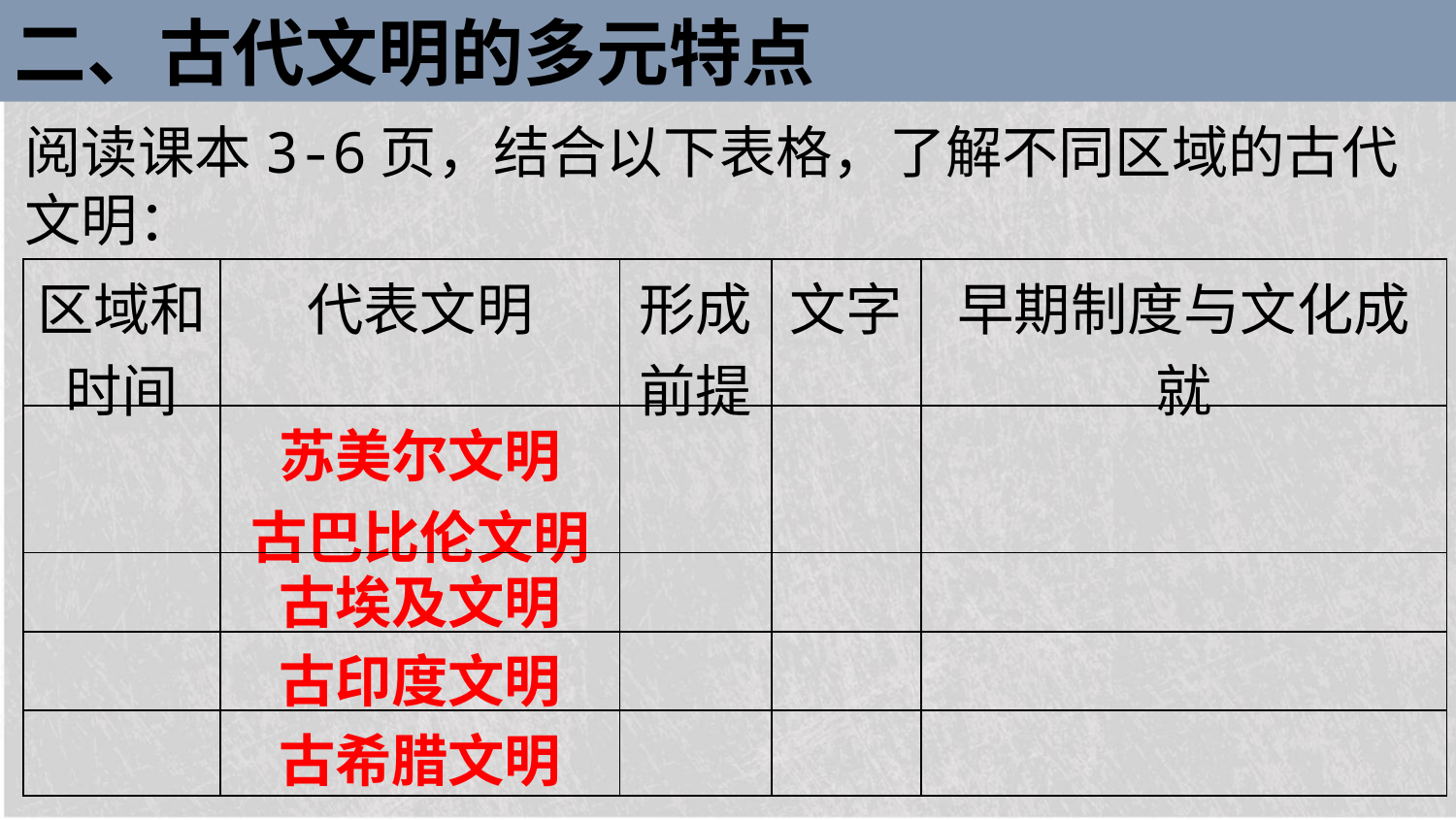

二、古代文明的多元特点
阅读课本3-6页，结合以下表格，了解不同区域的古代文明：
| 区域和时间 | 代表文明 | 形成前提 | 文字 | 早期制度与文化成就 |
| --- | --- | --- | --- | --- |
|  | 苏美尔文明 古巴比伦文明 |  |  |  |
|  | 古埃及文明 |  |  |  |
|  | 古印度文明 |  |  |  |
|  | 古希腊文明 |  |  |  |